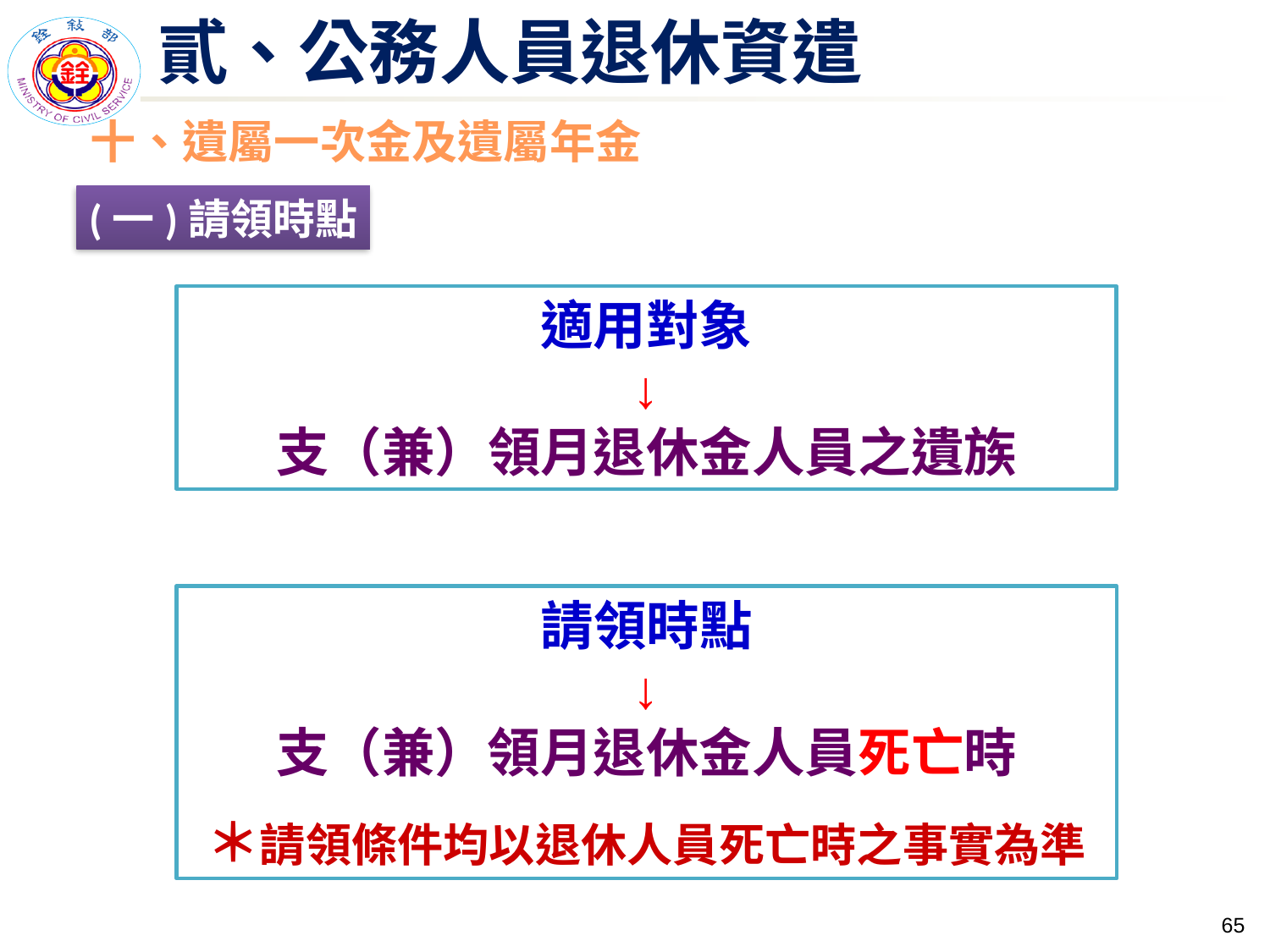

# 貳、公務人員退休資遣
十、遺屬一次金及遺屬年金
(一)請領時點
適用對象
↓
支（兼）領月退休金人員之遺族
請領時點
↓
支（兼）領月退休金人員死亡時
＊請領條件均以退休人員死亡時之事實為準
65